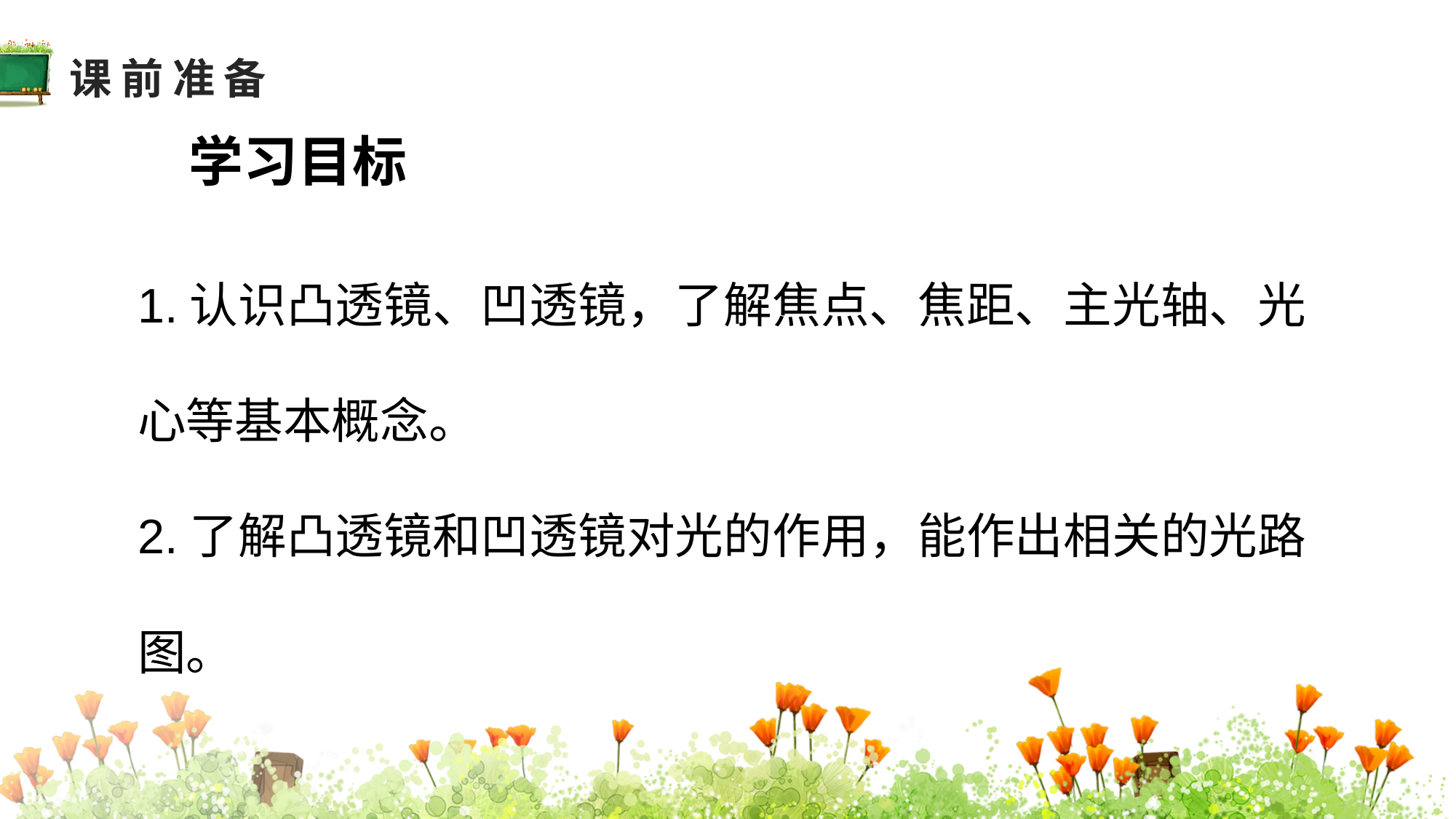

课前准备
学习目标
1.认识凸透镜、凹透镜，了解焦点、焦距、主光轴、光心等基本概念。
教学分析
2.了解凸透镜和凹透镜对光的作用，能作出相关的光路图。